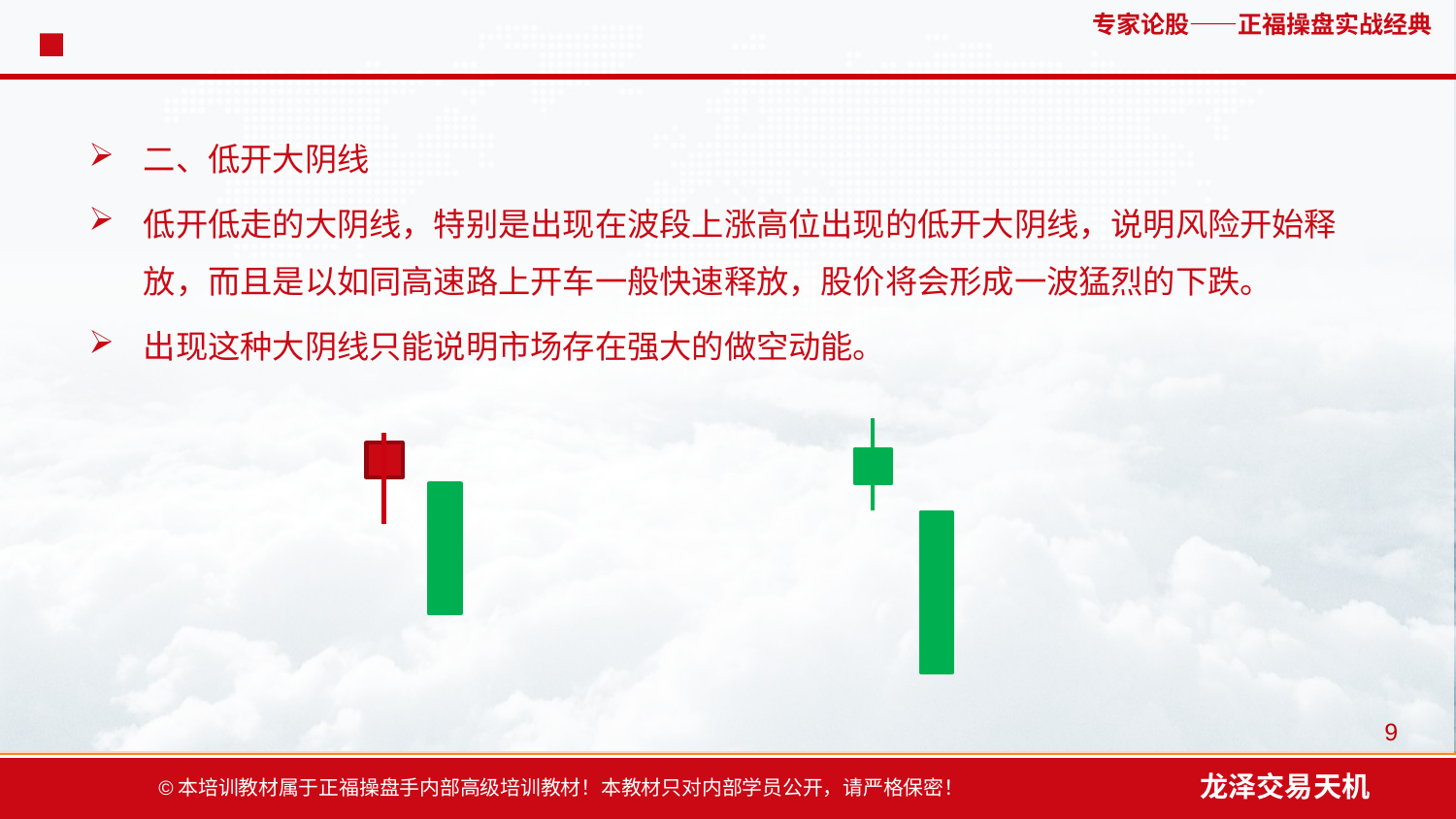

#
二、低开大阴线
低开低走的大阴线，特别是出现在波段上涨高位出现的低开大阴线，说明风险开始释放，而且是以如同高速路上开车一般快速释放，股价将会形成一波猛烈的下跌。
出现这种大阴线只能说明市场存在强大的做空动能。